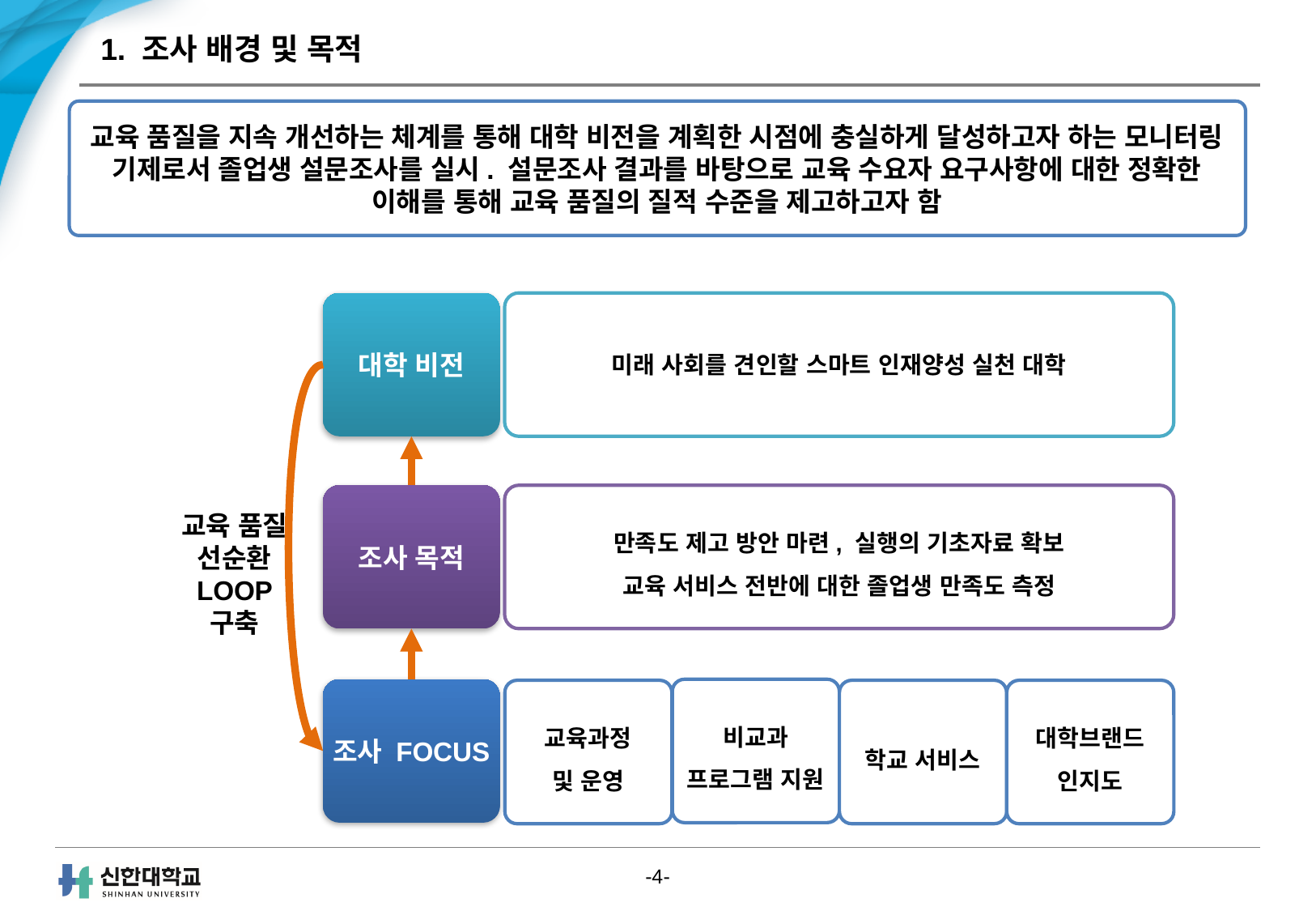

# 1. 조사 배경 및 목적

교육 품질을 지속 개선하는 체계를 통해 대학 비전을 계획한 시점에 충실하게 달성하고자 하는 모니터링 기제로서 졸업생 설문조사를 실시. 설문조사 결과를 바탕으로 교육 수요자 요구사항에 대한 정확한 이해를 통해 교육 품질의 질적 수준을 제고하고자 함
대학 비전
미래 사회를 견인할 스마트 인재양성 실천 대학
조사 목적
만족도 제고 방안 마련, 실행의 기초자료 확보
교육 서비스 전반에 대한 졸업생 만족도 측정
교육 품질
선순환
LOOP 구축
조사 FOCUS
비교과
프로그램 지원
교육과정
및 운영
학교 서비스
대학브랜드
인지도
-4-